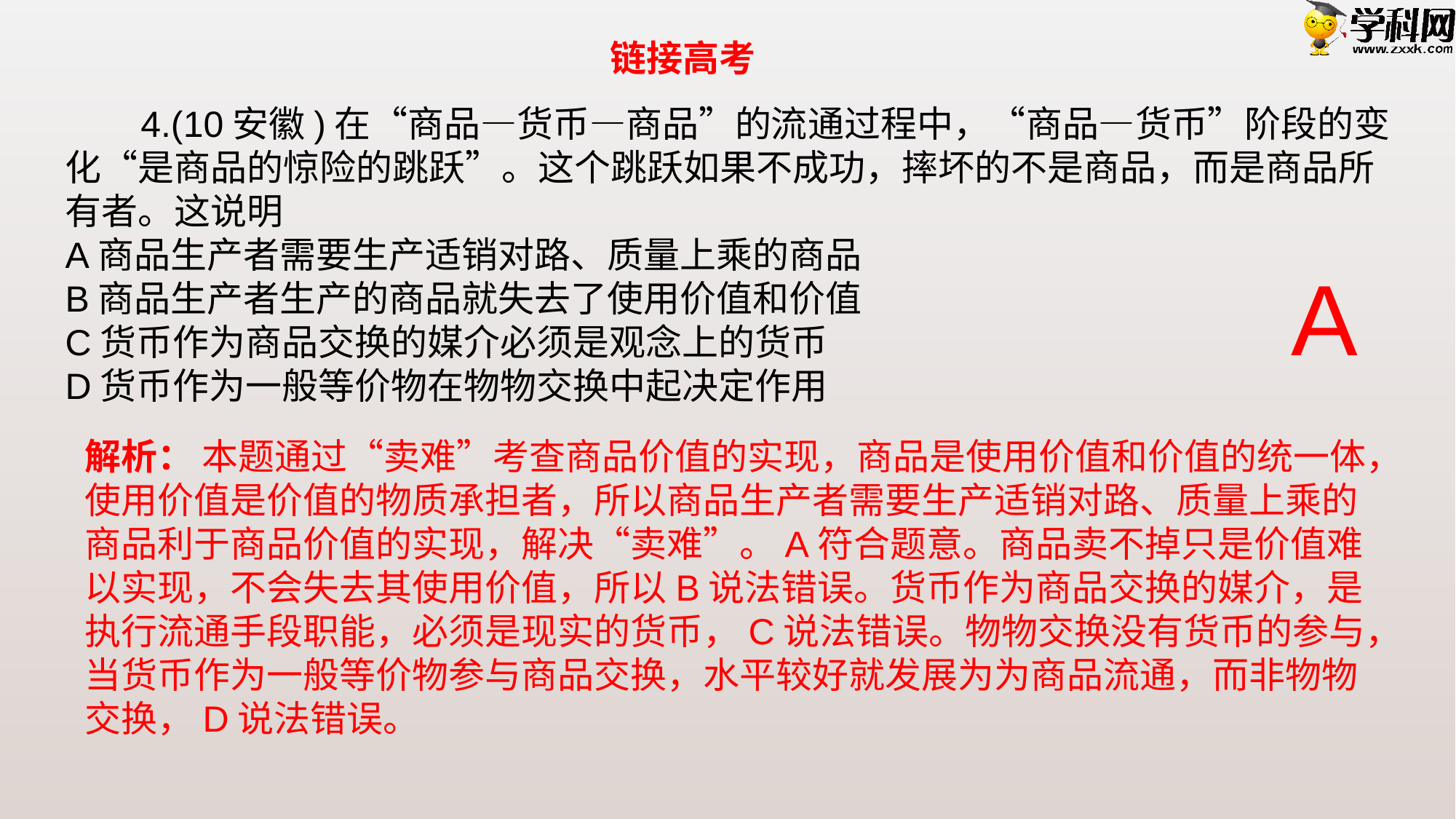

链接高考
　　4.(10安徽)在“商品—货币—商品”的流通过程中，“商品—货币”阶段的变化“是商品的惊险的跳跃”。这个跳跃如果不成功，摔坏的不是商品，而是商品所有者。这说明
A商品生产者需要生产适销对路、质量上乘的商品
B商品生产者生产的商品就失去了使用价值和价值
C货币作为商品交换的媒介必须是观念上的货币
D货币作为一般等价物在物物交换中起决定作用
A
解析： 本题通过“卖难”考查商品价值的实现，商品是使用价值和价值的统一体，使用价值是价值的物质承担者，所以商品生产者需要生产适销对路、质量上乘的商品利于商品价值的实现，解决“卖难”。A符合题意。商品卖不掉只是价值难以实现，不会失去其使用价值，所以B说法错误。货币作为商品交换的媒介，是执行流通手段职能，必须是现实的货币，C说法错误。物物交换没有货币的参与，当货币作为一般等价物参与商品交换，水平较好就发展为为商品流通，而非物物交换，D说法错误。